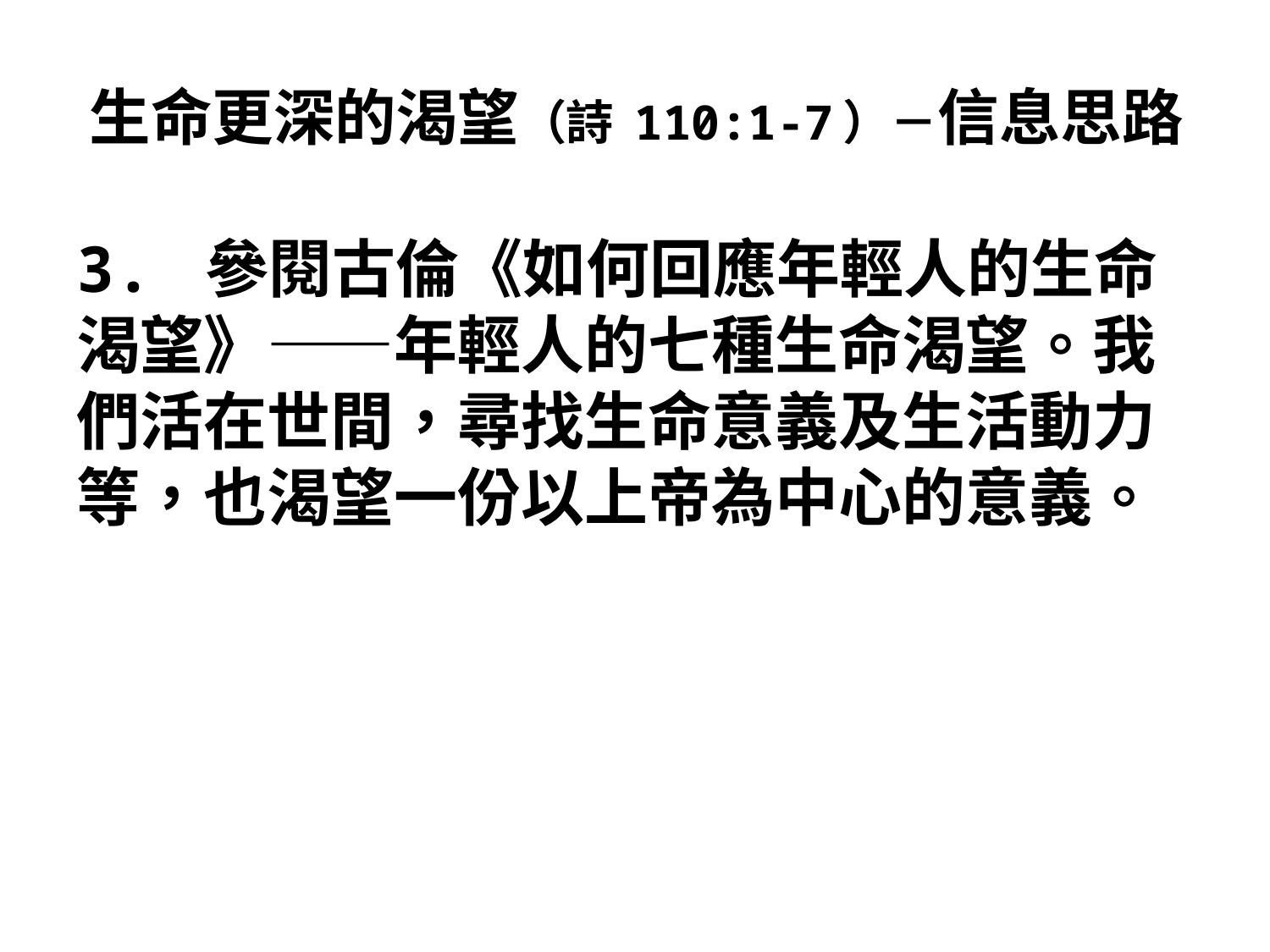

# 生命更深的渴望（詩 110:1-7）－信息思路
3. 參閱古倫《如何回應年輕人的生命渴望》——年輕人的七種生命渴望。我們活在世間，尋找生命意義及生活動力等，也渴望一份以上帝為中心的意義。